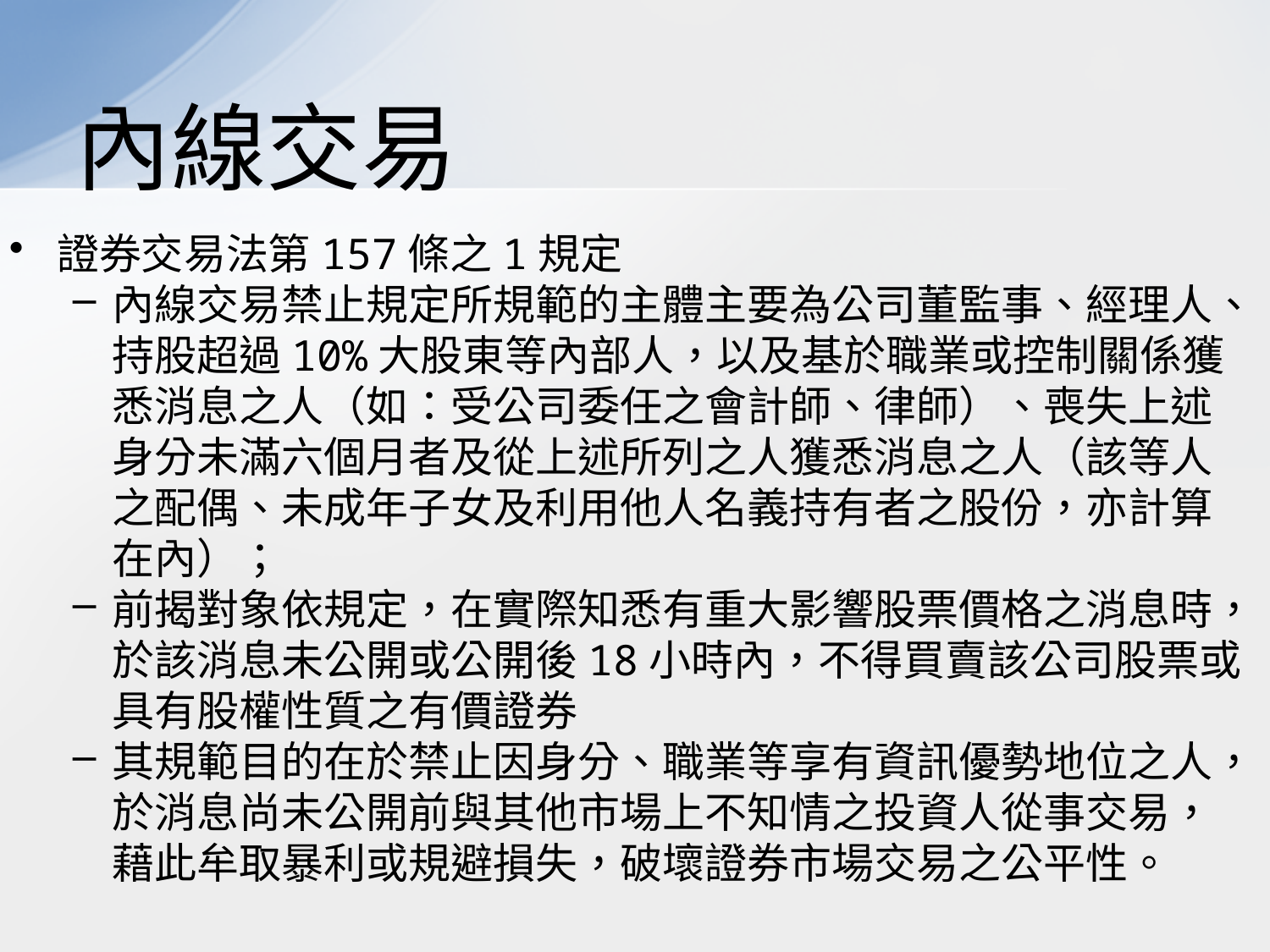

# 內線交易
證券交易法第157條之1規定
內線交易禁止規定所規範的主體主要為公司董監事、經理人、持股超過10%大股東等內部人，以及基於職業或控制關係獲悉消息之人（如：受公司委任之會計師、律師）、喪失上述身分未滿六個月者及從上述所列之人獲悉消息之人（該等人之配偶、未成年子女及利用他人名義持有者之股份，亦計算在內）；
前揭對象依規定，在實際知悉有重大影響股票價格之消息時，於該消息未公開或公開後18小時內，不得買賣該公司股票或具有股權性質之有價證券
其規範目的在於禁止因身分、職業等享有資訊優勢地位之人，於消息尚未公開前與其他市場上不知情之投資人從事交易，藉此牟取暴利或規避損失，破壞證券市場交易之公平性。